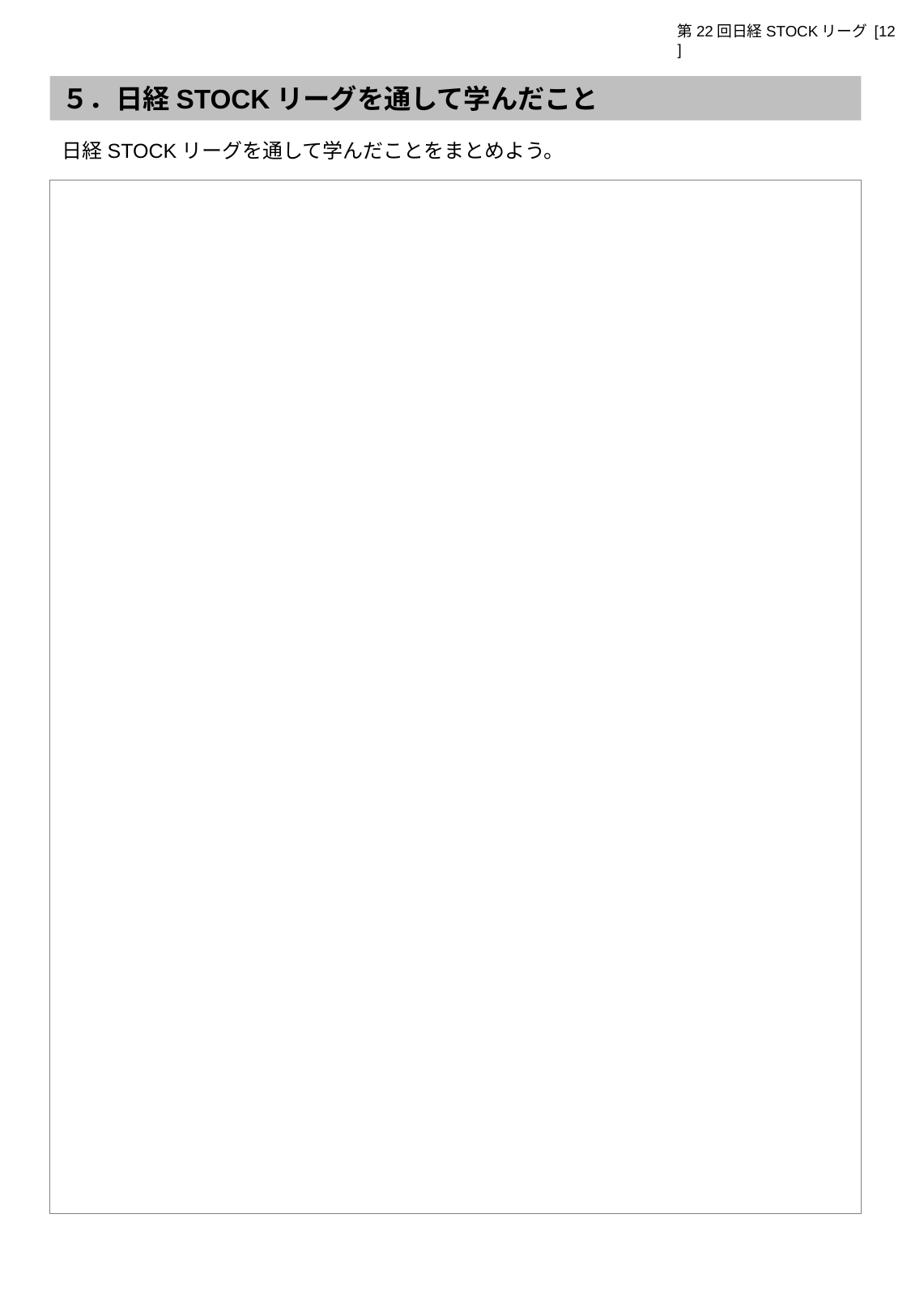

第22回日経STOCKリーグ [12]
５．日経STOCKリーグを通して学んだこと
日経STOCKリーグを通して学んだことをまとめよう。